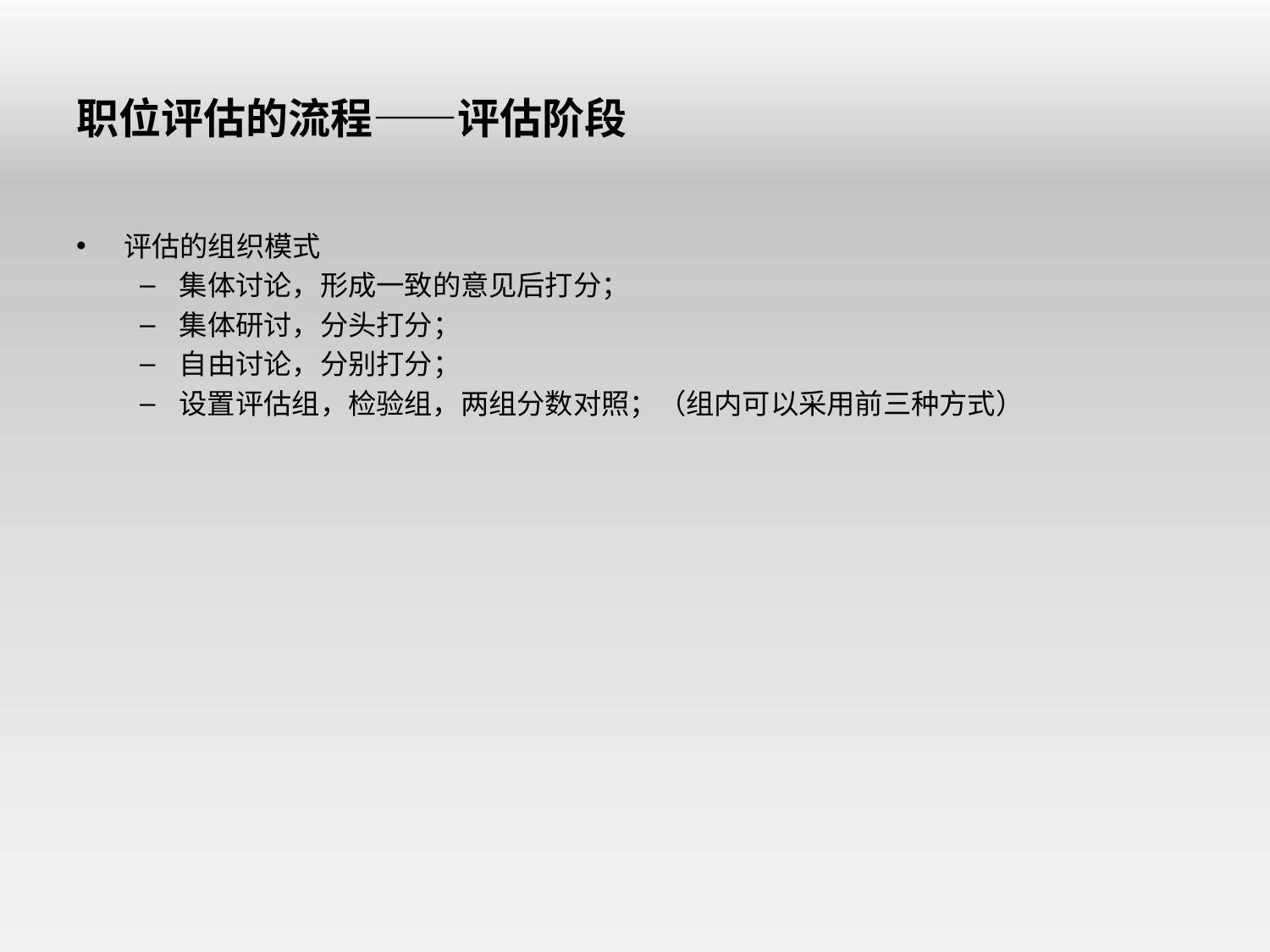

# 职位评估的流程——评估阶段
评估的组织模式
集体讨论，形成一致的意见后打分；
集体研讨，分头打分；
自由讨论，分别打分；
设置评估组，检验组，两组分数对照；（组内可以采用前三种方式）